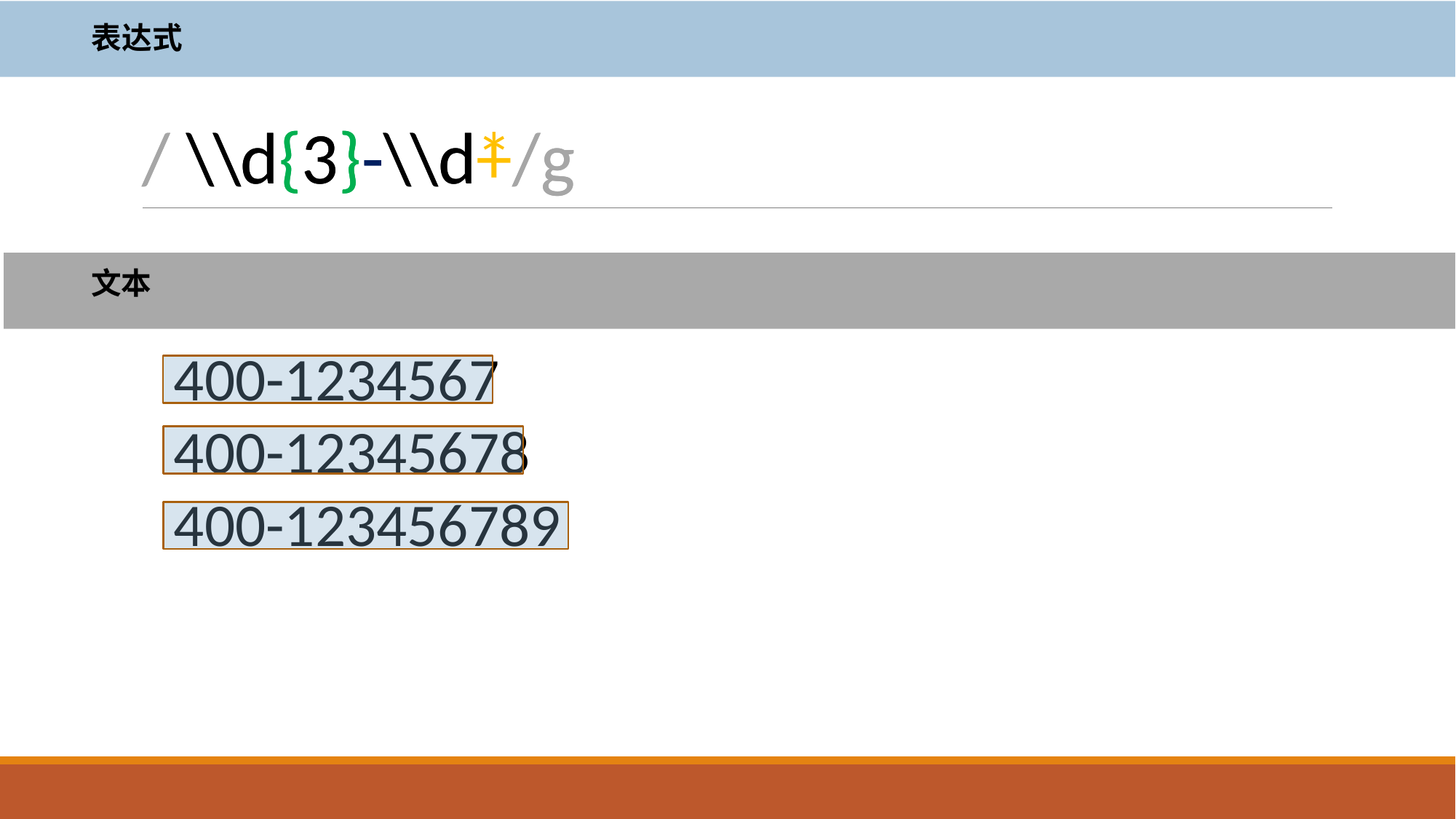

表达式
/ \\d{3}-\\d+/g
/ \\d{3}-\\d*/g

文本
400-1234567
400-12345678
400-123456789